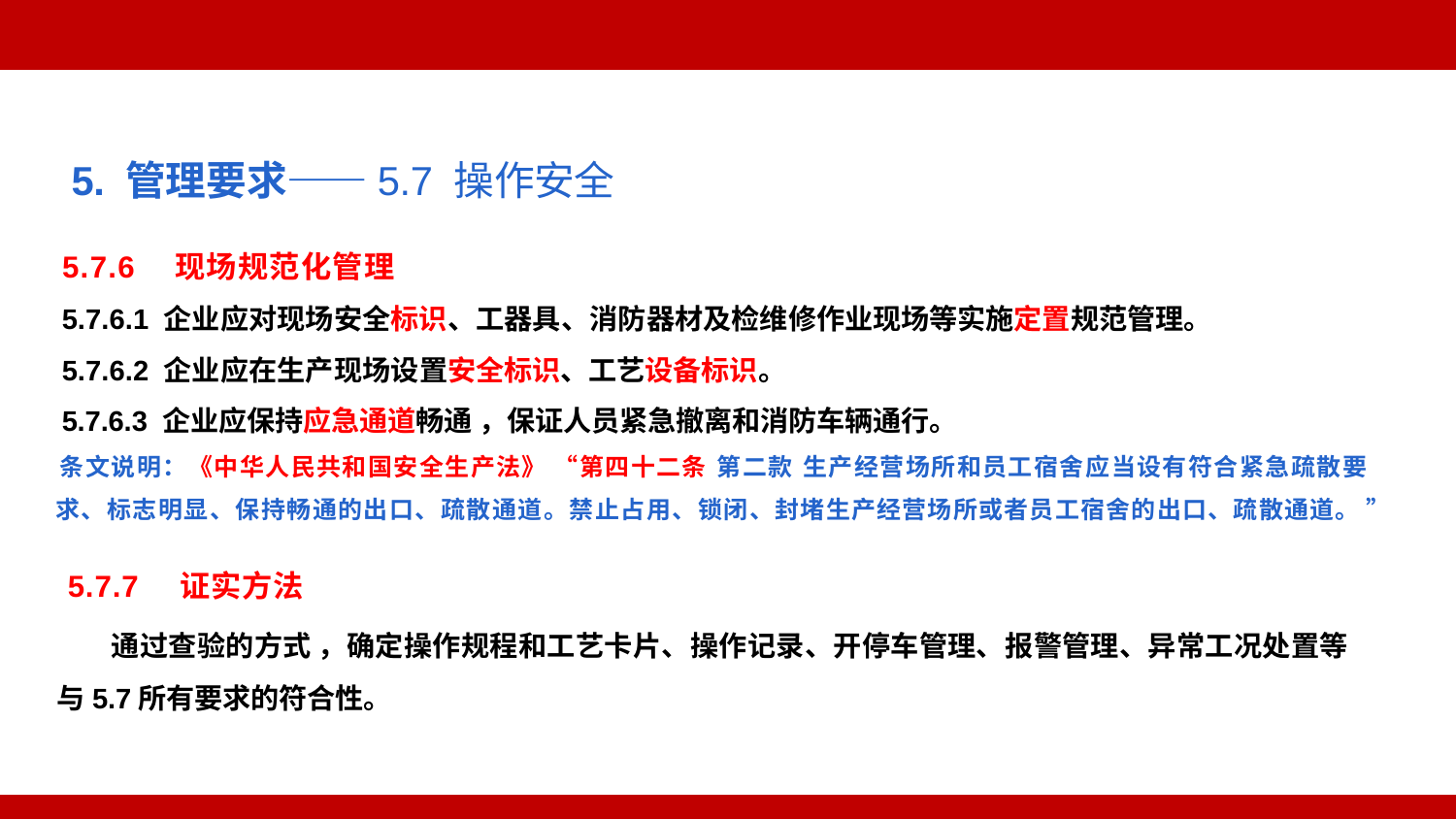

5. 管理要求——5.7 操作安全

5.7.6   现场规范化管理
5.7.6.1 企业应对现场安全标识、工器具、消防器材及检维修作业现场等实施定置规范管理。
5.7.6.2 企业应在生产现场设置安全标识、工艺设备标识。
5.7.6.3 企业应保持应急通道畅通 ，保证人员紧急撤离和消防车辆通行。
条文说明：《中华人民共和国安全生产法》 “第四十二条 第二款 生产经营场所和员工宿舍应当设有符合紧急疏散要     求、标志明显、保持畅通的出口、疏散通道。禁止占用、锁闭、封堵生产经营场所或者员工宿舍的出口、疏散通道。 ”

5.7.7   证实方法
通过查验的方式 ，确定操作规程和工艺卡片、操作记录、开停车管理、报警管理、异常工况处置等        与5.7所有要求的符合性。